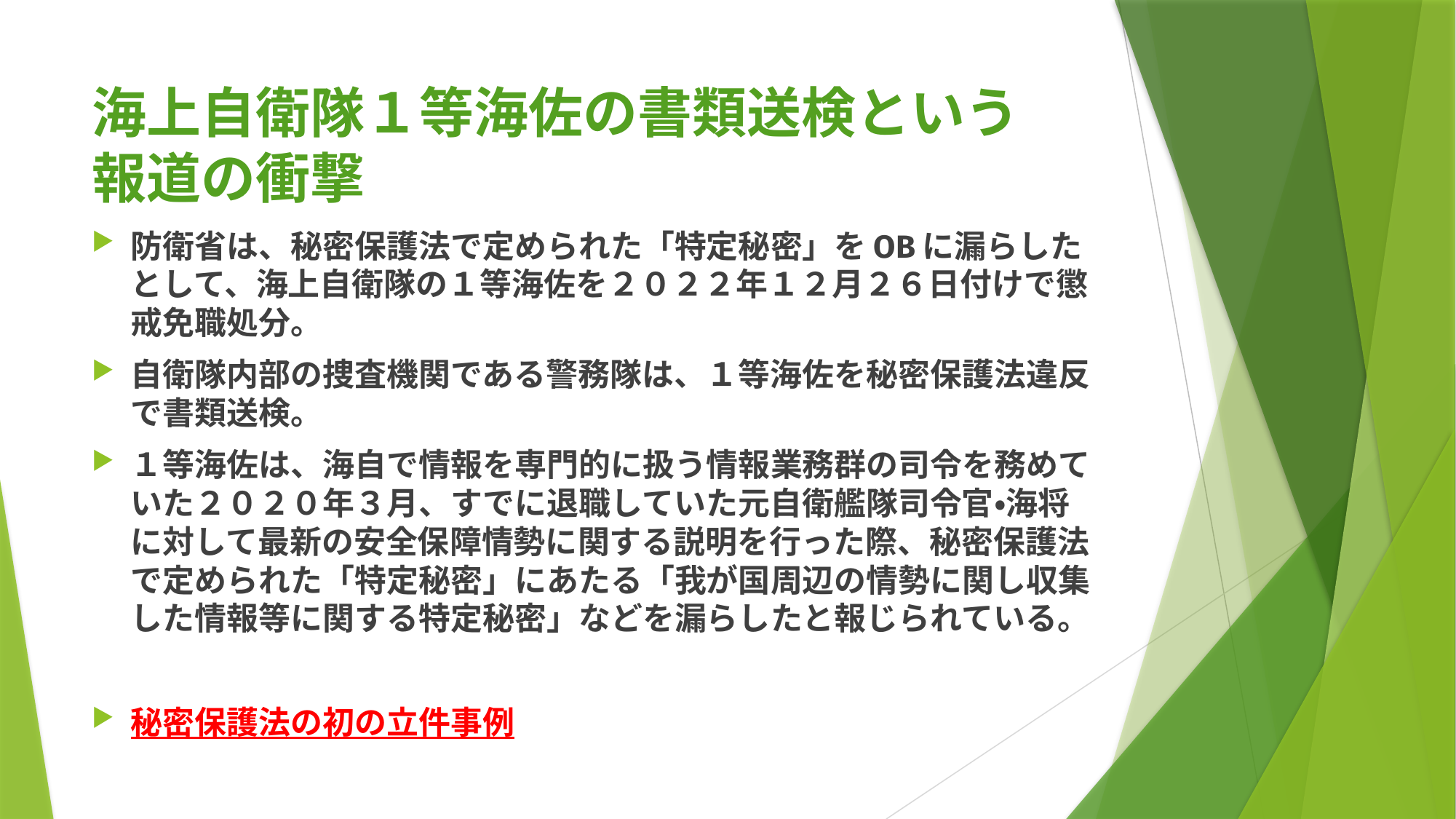

# 海上自衛隊１等海佐の書類送検という 報道の衝撃
防衛省は、秘密保護法で定められた「特定秘密」をOBに漏らしたとして、海上自衛隊の１等海佐を２０２２年１２月２６日付けで懲戒免職処分。
自衛隊内部の捜査機関である警務隊は、１等海佐を秘密保護法違反で書類送検。
１等海佐は、海自で情報を専門的に扱う情報業務群の司令を務めていた２０２０年３月、すでに退職していた元自衛艦隊司令官・海将に対して最新の安全保障情勢に関する説明を行った際、秘密保護法で定められた「特定秘密」にあたる「我が国周辺の情勢に関し収集した情報等に関する特定秘密」などを漏らしたと報じられている。

秘密保護法の初の立件事例
4